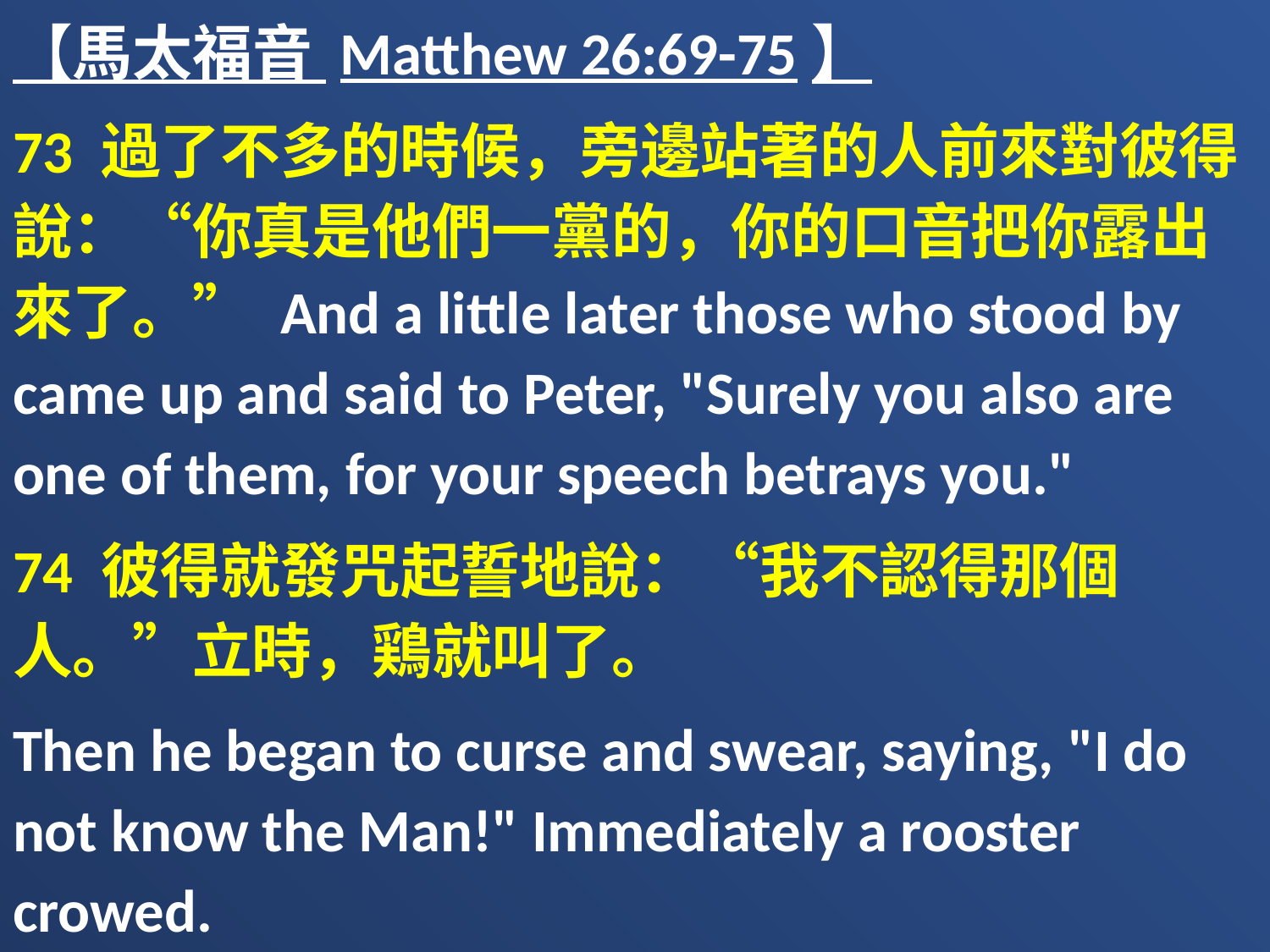

【馬太福音 Matthew 26:69-75】
73 過了不多的時候，旁邊站著的人前來對彼得說：“你真是他們一黨的，你的口音把你露出來了。” And a little later those who stood by came up and said to Peter, "Surely you also are one of them, for your speech betrays you."
74 彼得就發咒起誓地說：“我不認得那個人。”立時，鶏就叫了。
Then he began to curse and swear, saying, "I do not know the Man!" Immediately a rooster crowed.